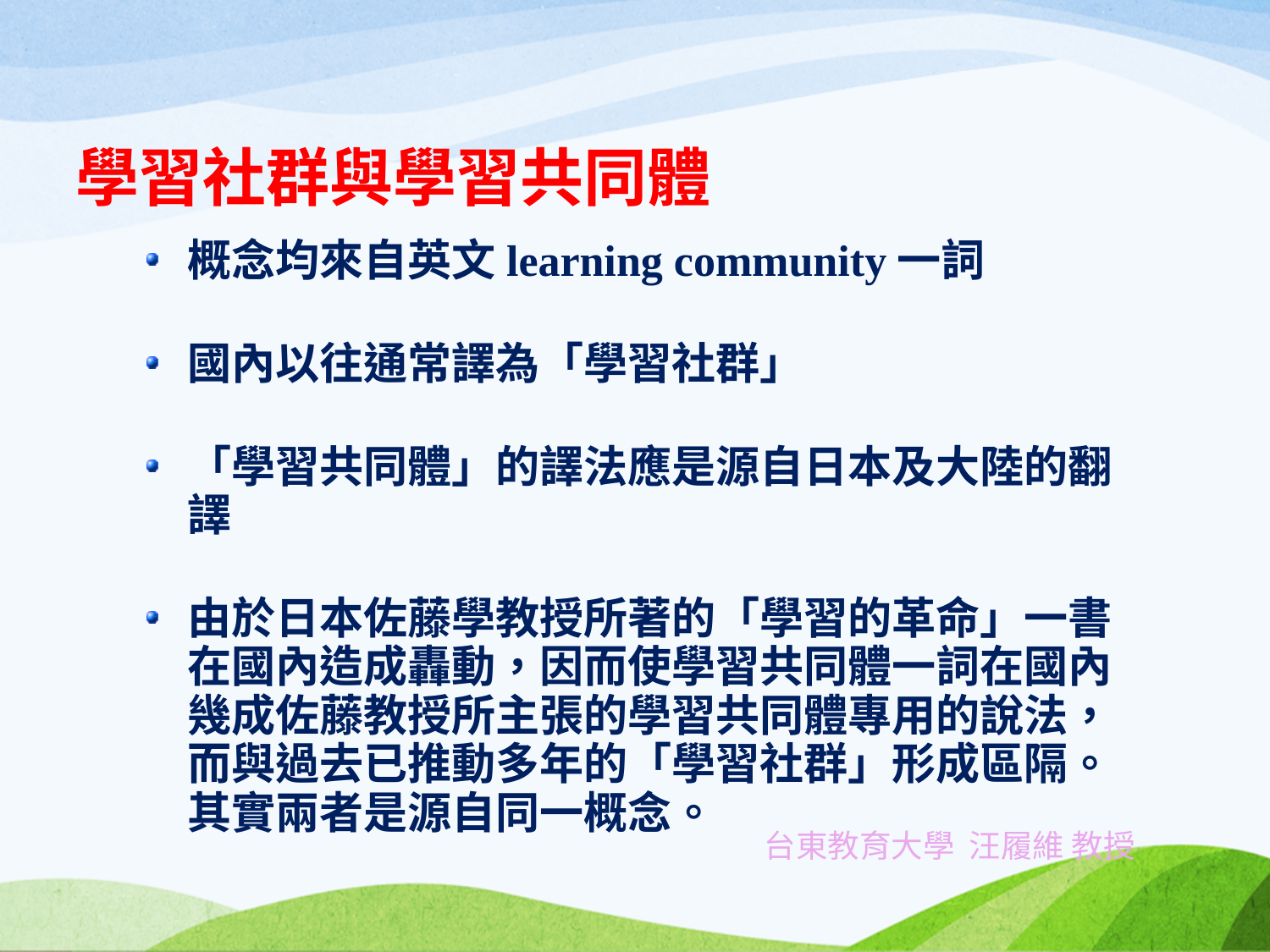

# 學習社群與學習共同體
概念均來自英文learning community一詞
國內以往通常譯為「學習社群」
「學習共同體」的譯法應是源自日本及大陸的翻譯
由於日本佐藤學教授所著的「學習的革命」一書在國內造成轟動，因而使學習共同體一詞在國內幾成佐藤教授所主張的學習共同體專用的說法，而與過去已推動多年的「學習社群」形成區隔。其實兩者是源自同一概念。
台東教育大學  汪履維 教授